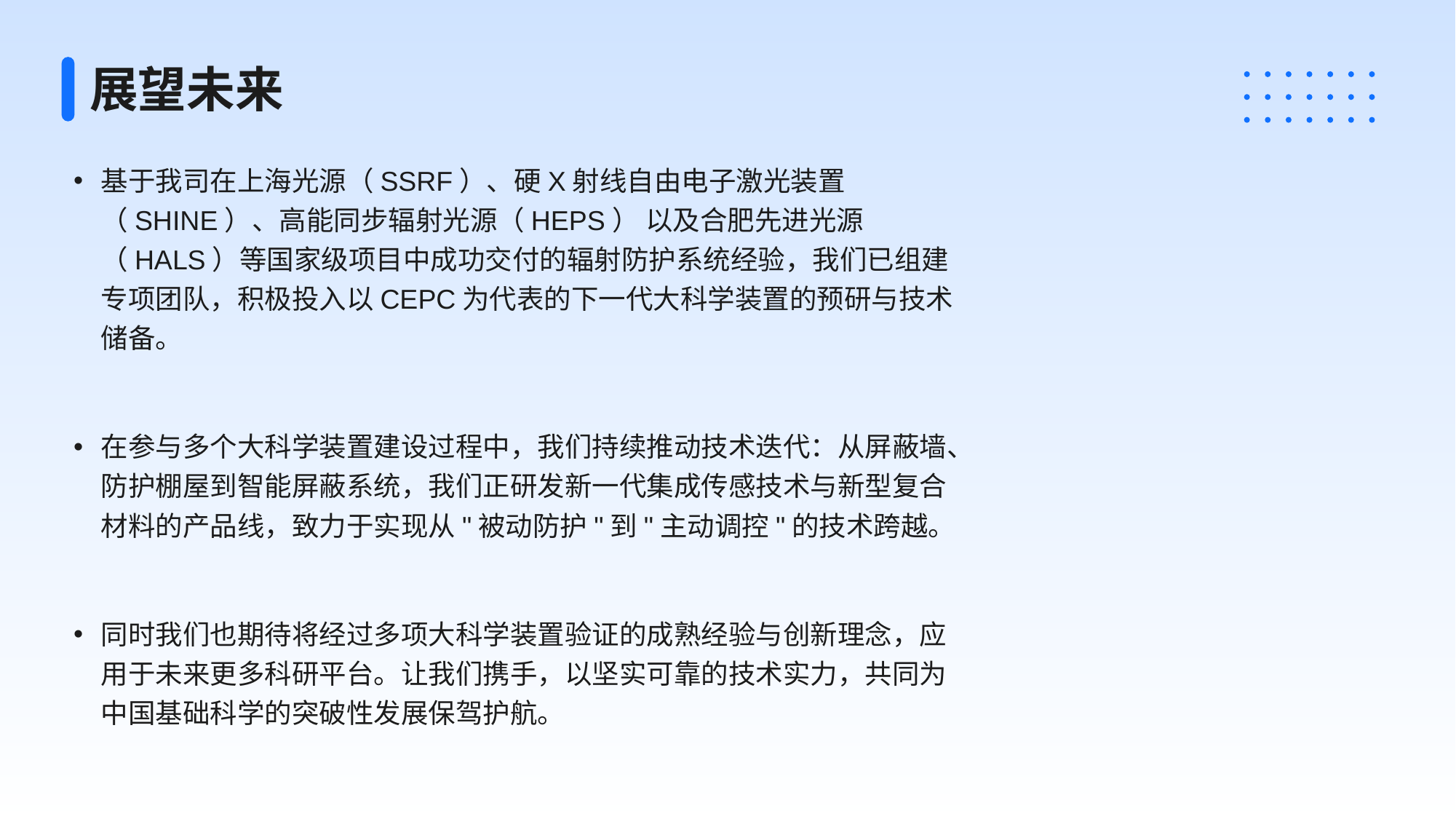

# 展望未来
基于我司在上海光源（SSRF）、硬X射线自由电子激光装置（SHINE）、高能同步辐射光源（HEPS） 以及合肥先进光源（HALS）等国家级项目中成功交付的辐射防护系统经验，我们已组建专项团队，积极投入以CEPC为代表的下一代大科学装置的预研与技术储备。

在参与多个大科学装置建设过程中，我们持续推动技术迭代：从屏蔽墙、防护棚屋到智能屏蔽系统，我们正研发新一代集成传感技术与新型复合材料的产品线，致力于实现从"被动防护"到"主动调控"的技术跨越。

同时我们也期待将经过多项大科学装置验证的成熟经验与创新理念，应用于未来更多科研平台。让我们携手，以坚实可靠的技术实力，共同为中国基础科学的突破性发展保驾护航。